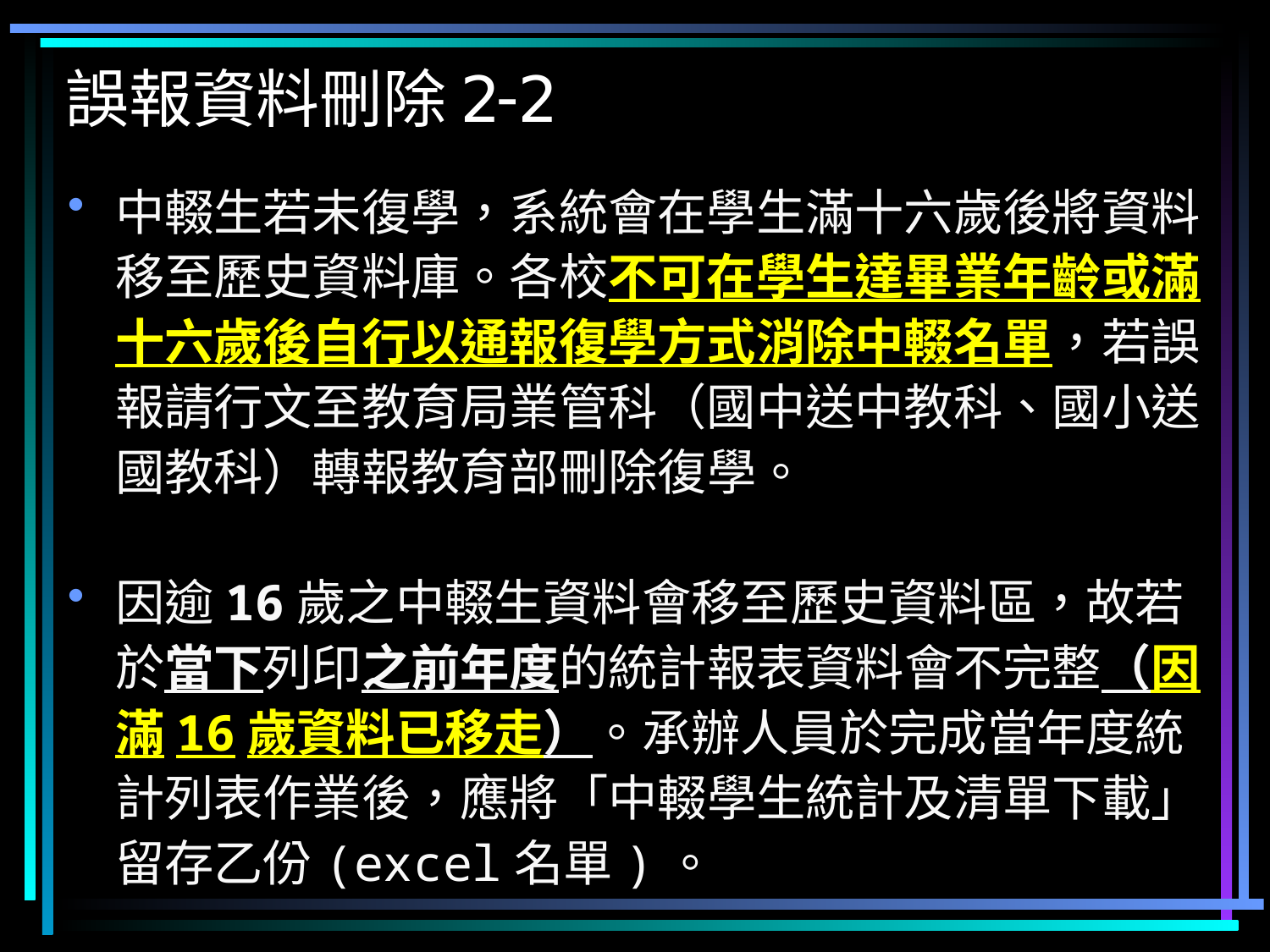

誤報資料刪除2-2
中輟生若未復學，系統會在學生滿十六歲後將資料移至歷史資料庫。各校不可在學生達畢業年齡或滿十六歲後自行以通報復學方式消除中輟名單，若誤報請行文至教育局業管科（國中送中教科、國小送國教科）轉報教育部刪除復學。

因逾16歲之中輟生資料會移至歷史資料區，故若於當下列印之前年度的統計報表資料會不完整（因滿16歲資料已移走）。承辦人員於完成當年度統計列表作業後，應將「中輟學生統計及清單下載」留存乙份(excel名單)。